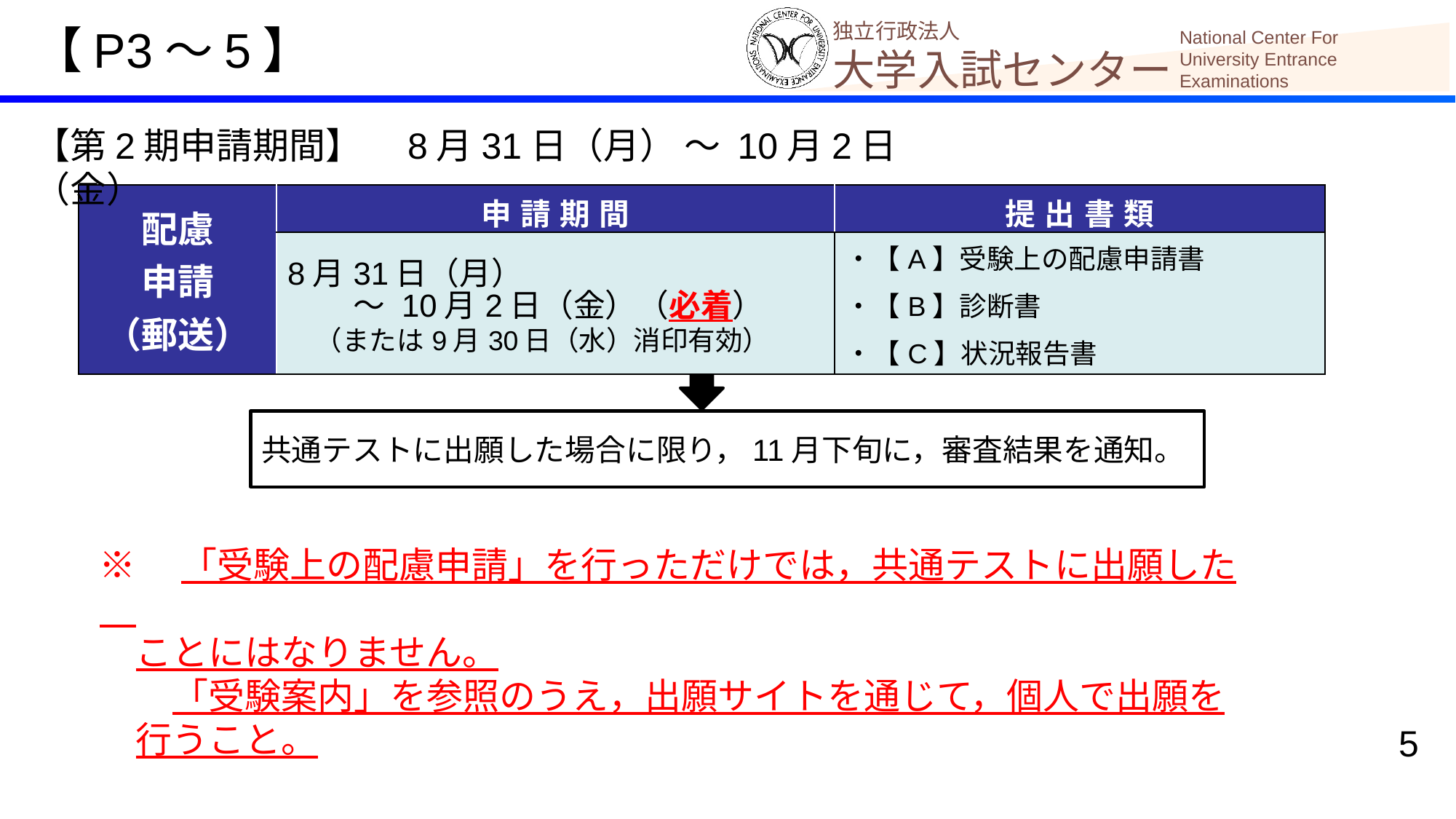

【P3～5】
【第2期申請期間】　8月31日（月） ～ 10月2日（金）
| 配慮 申請 （郵送） | 申請期間 | 提出書類 |
| --- | --- | --- |
|  | 8月31日（月） ～ 10月2日（金）（必着） 　（または9月30日（水）消印有効） | ・【A】受験上の配慮申請書 ・【B】診断書 ・【C】状況報告書 |

共通テストに出願した場合に限り，11月下旬に，審査結果を通知。
※　「受験上の配慮申請」を行っただけでは，共通テストに出願した
　ことにはなりません。
　　「受験案内」を参照のうえ，出願サイトを通じて，個人で出願を
　行うこと。

5